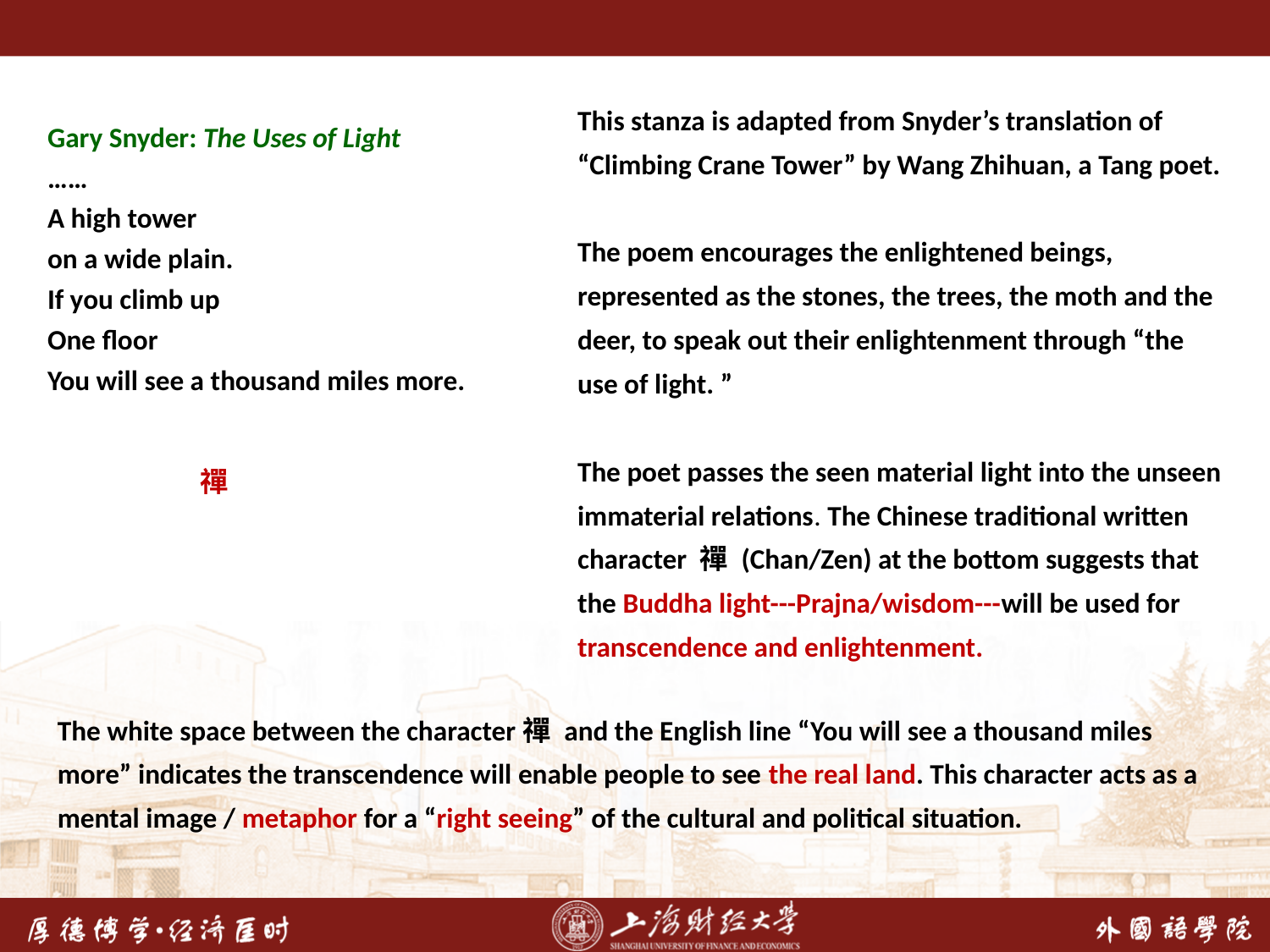

This stanza is adapted from Snyder’s translation of  “Climbing Crane Tower” by Wang Zhihuan, a Tang poet.

The poem encourages the enlightened beings, represented as the stones, the trees, the moth and the deer, to speak out their enlightenment through “the use of light. ”

The poet passes the seen material light into the unseen immaterial relations. The Chinese traditional written character 禪 (Chan/Zen) at the bottom suggests that the Buddha light---Prajna/wisdom---will be used for transcendence and enlightenment.
Gary Snyder: The Uses of Light
……
A high tower
on a wide plain.
If you climb up
One floor
You will see a thousand miles more.
 							   禪
The white space between the character禪 and the English line “You will see a thousand miles more” indicates the transcendence will enable people to see the real land. This character acts as a mental image / metaphor for a “right seeing” of the cultural and political situation.